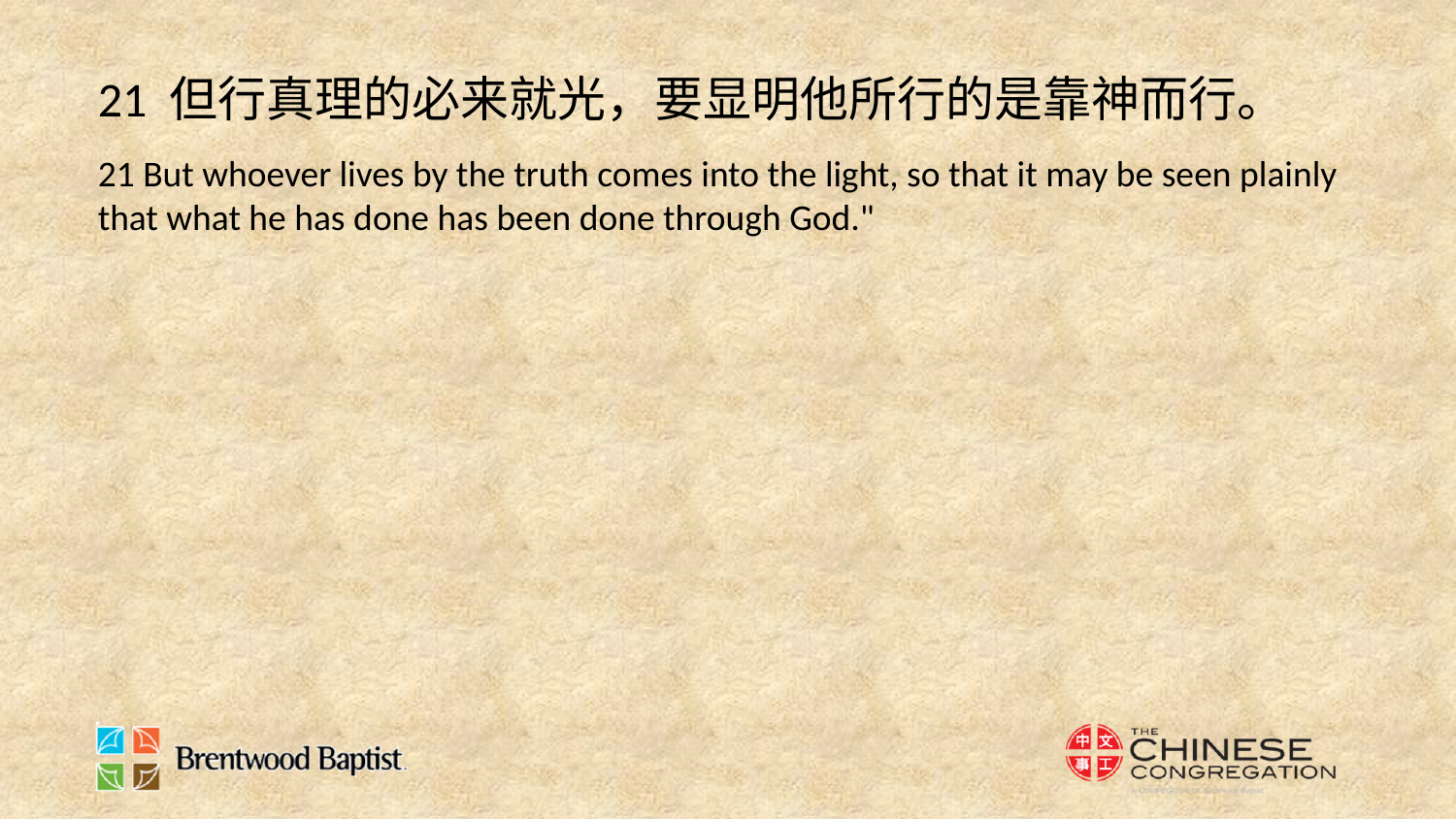

21 但行真理的必来就光，要显明他所行的是靠神而行。

21 But whoever lives by the truth comes into the light, so that it may be seen plainly that what he has done has been done through God."